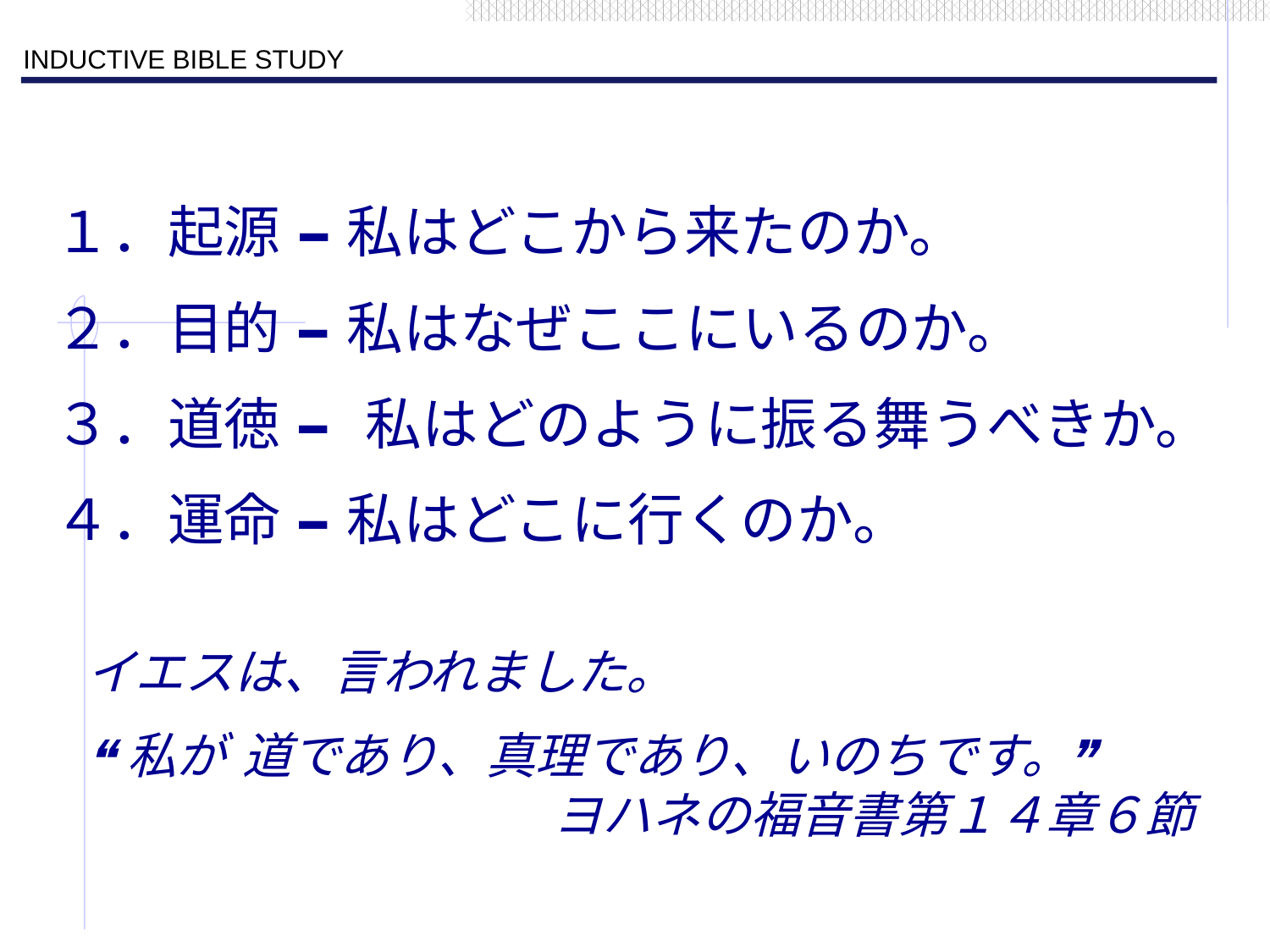

１．起源 – 私はどこから来たのか。
２．目的 – 私はなぜここにいるのか。
３．道徳 –  私はどのように振る舞うべきか。
４．運命 – 私はどこに行くのか。
イエスは、言われました。
“私が 道であり、真理であり、いのちです。”                                   ヨハネの福音書第１４章６節